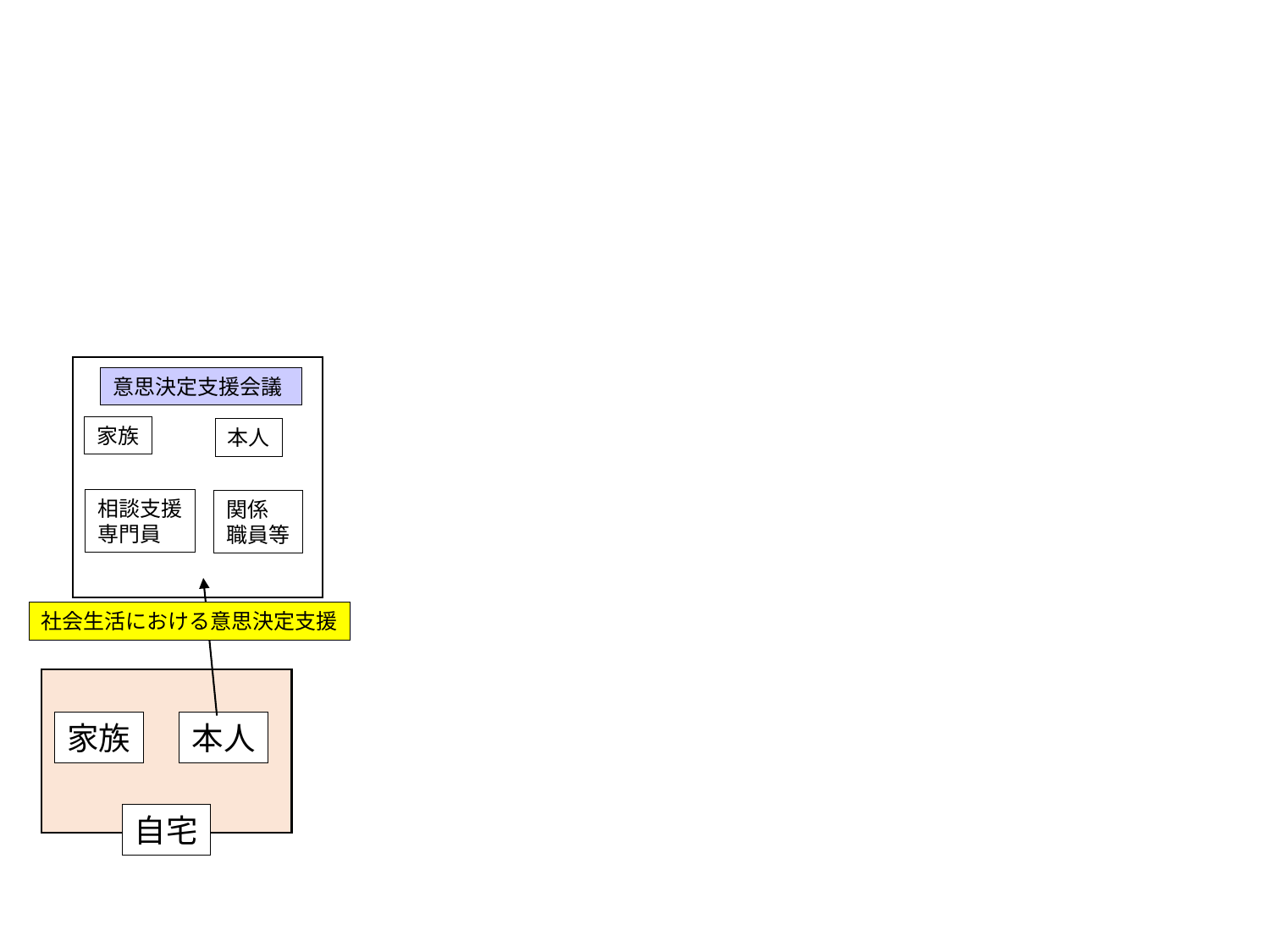

意思決定支援会議
家族
本人
相談支援
専門員
関係
職員等
社会生活における意思決定支援

家族
本人
自宅